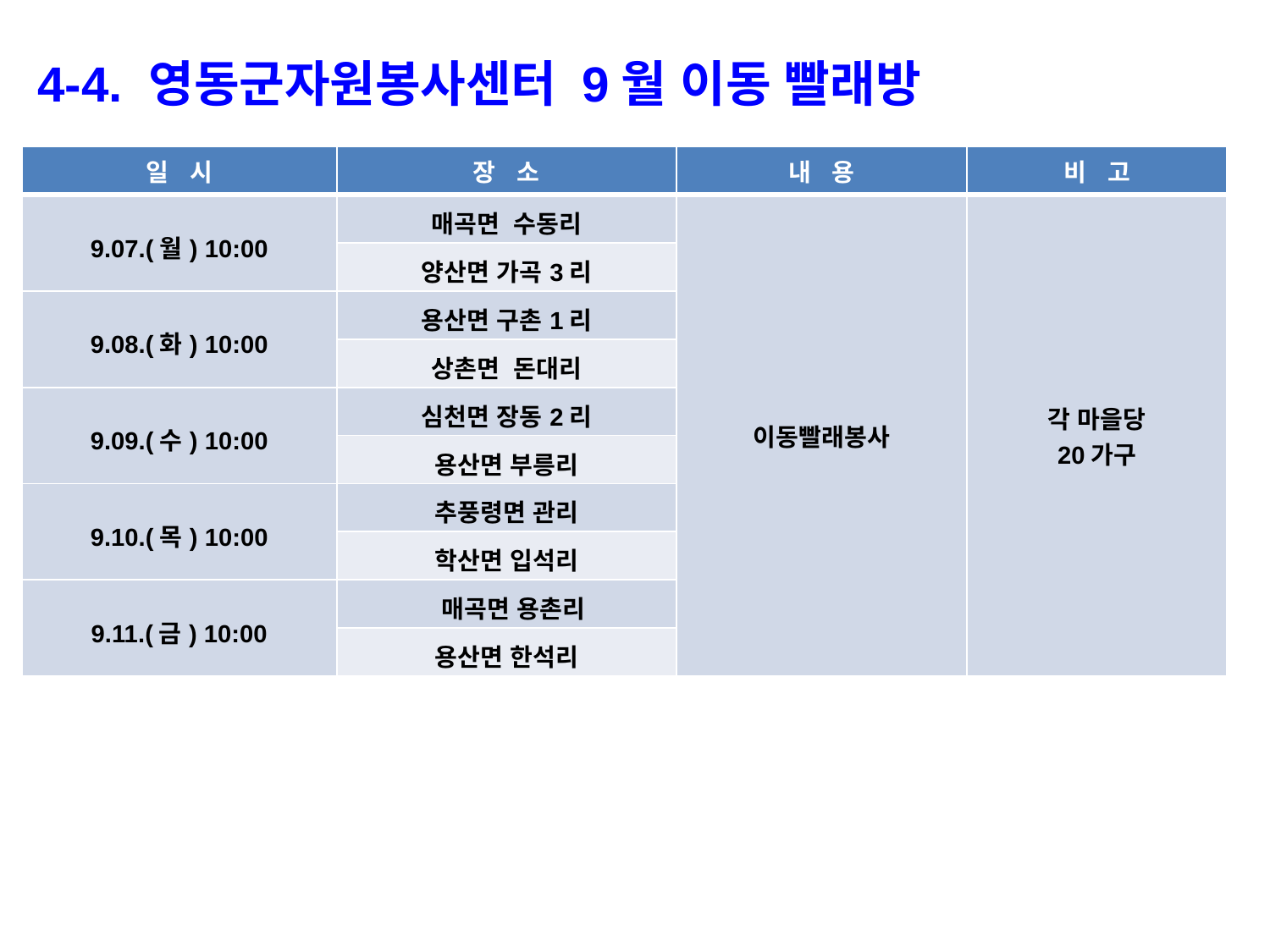

4-4. 영동군자원봉사센터 9월 이동 빨래방

| 일 시 | 장 소 | 내 용 | 비 고 |
| --- | --- | --- | --- |
| 9.07.(월) 10:00 | 매곡면 수동리 | 이동빨래봉사 | 각 마을당 20가구 |
|  | 양산면 가곡3리 |  |  |
| 9.08.(화) 10:00 | 용산면 구촌1리 |  |  |
|  | 상촌면 돈대리 |  |  |
| 9.09.(수) 10:00 | 심천면 장동2리 |  |  |
|  | 용산면 부릉리 |  |  |
| 9.10.(목) 10:00 | 추풍령면 관리 |  |  |
|  | 학산면 입석리 |  |  |
| 9.11.(금) 10:00 | 매곡면 용촌리 |  |  |
|  | 용산면 한석리 |  |  |